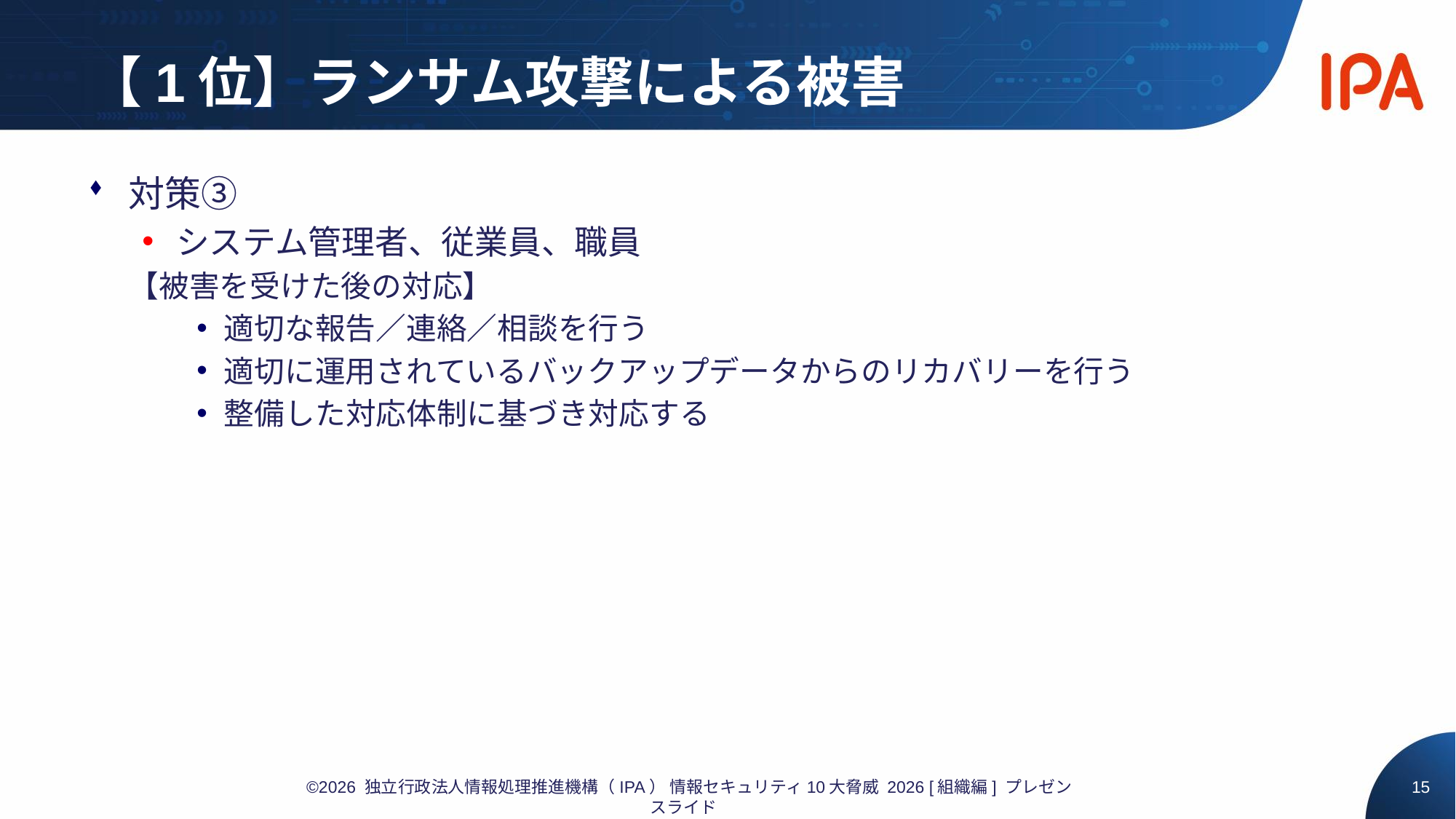

# 【1位】ランサム攻撃による被害
対策③
システム管理者、従業員、職員
【被害を受けた後の対応】
適切な報告／連絡／相談を行う
適切に運用されているバックアップデータからのリカバリーを行う
整備した対応体制に基づき対応する

15
©2026 独立行政法人情報処理推進機構（IPA） 情報セキュリティ10大脅威 2026 [組織編] プレゼンスライド